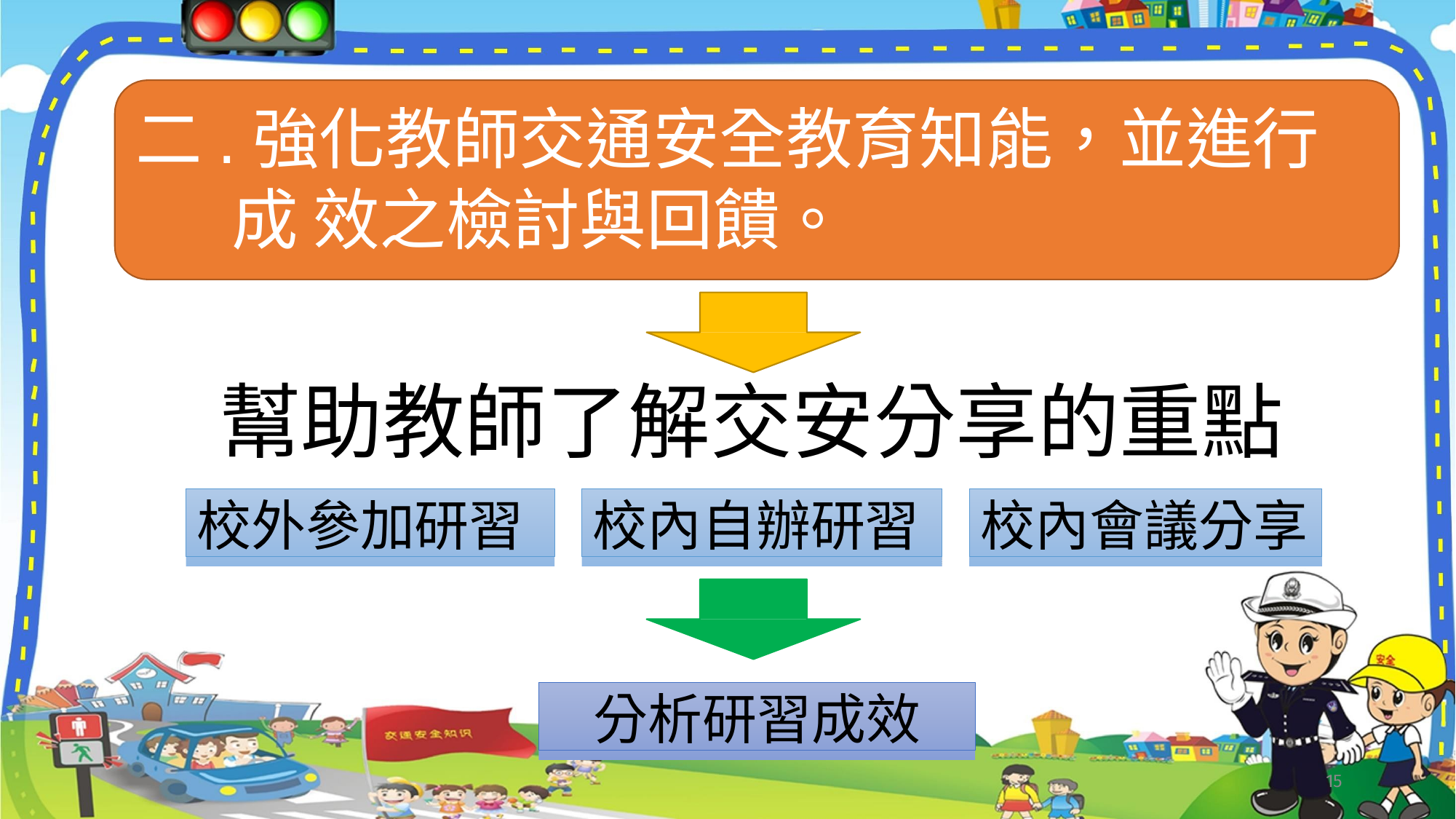

# 二.強化教師交通安全教育知能，並進行成 效之檢討與回饋。

幫助教師了解交安分享的重點

校外參加研習

校內自辦研習

校內會議分享

分析研習成效
15